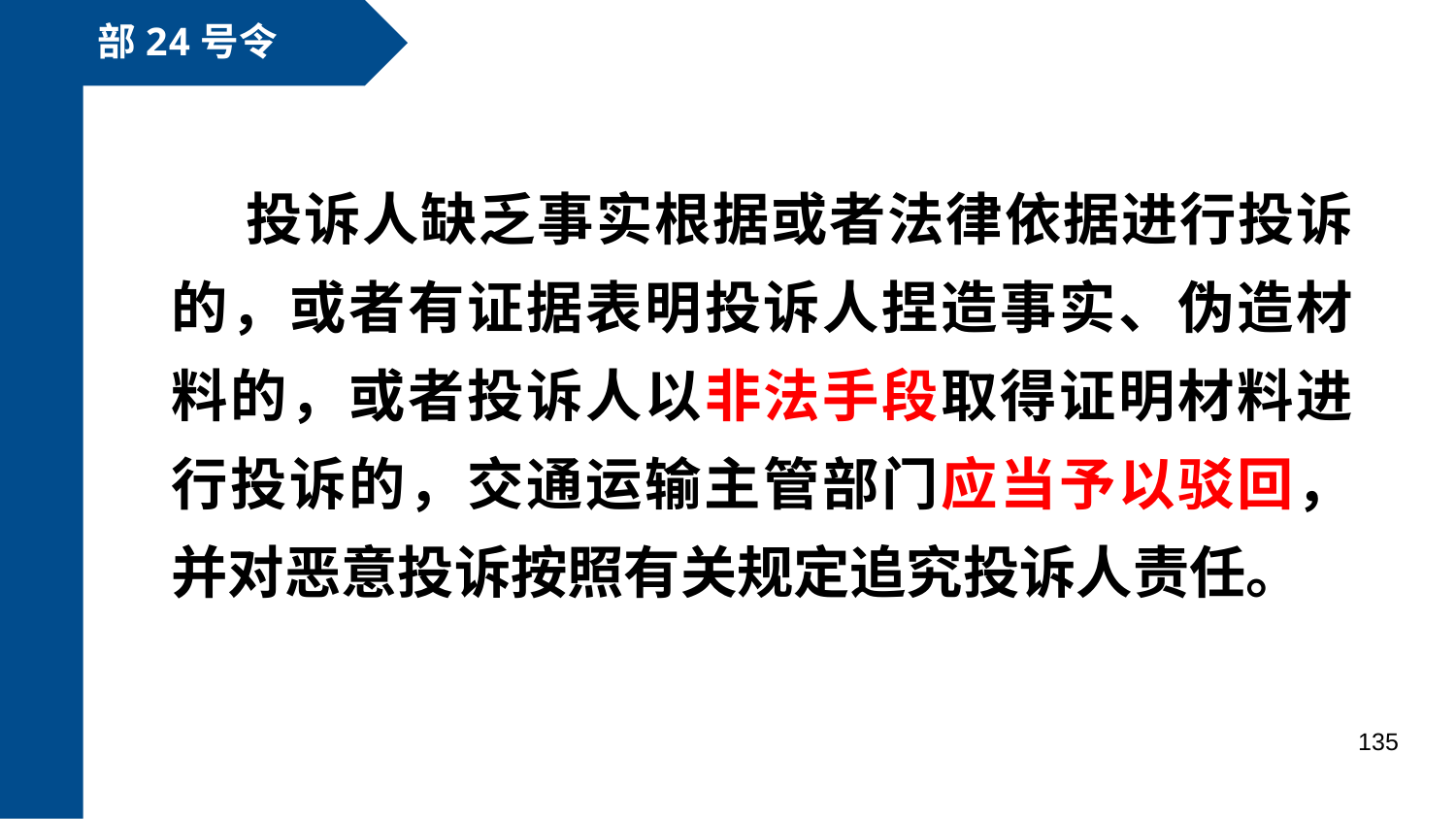

部24号令
    投诉人缺乏事实根据或者法律依据进行投诉的，或者有证据表明投诉人捏造事实、伪造材料的，或者投诉人以非法手段取得证明材料进行投诉的，交通运输主管部门应当予以驳回，并对恶意投诉按照有关规定追究投诉人责任。
135